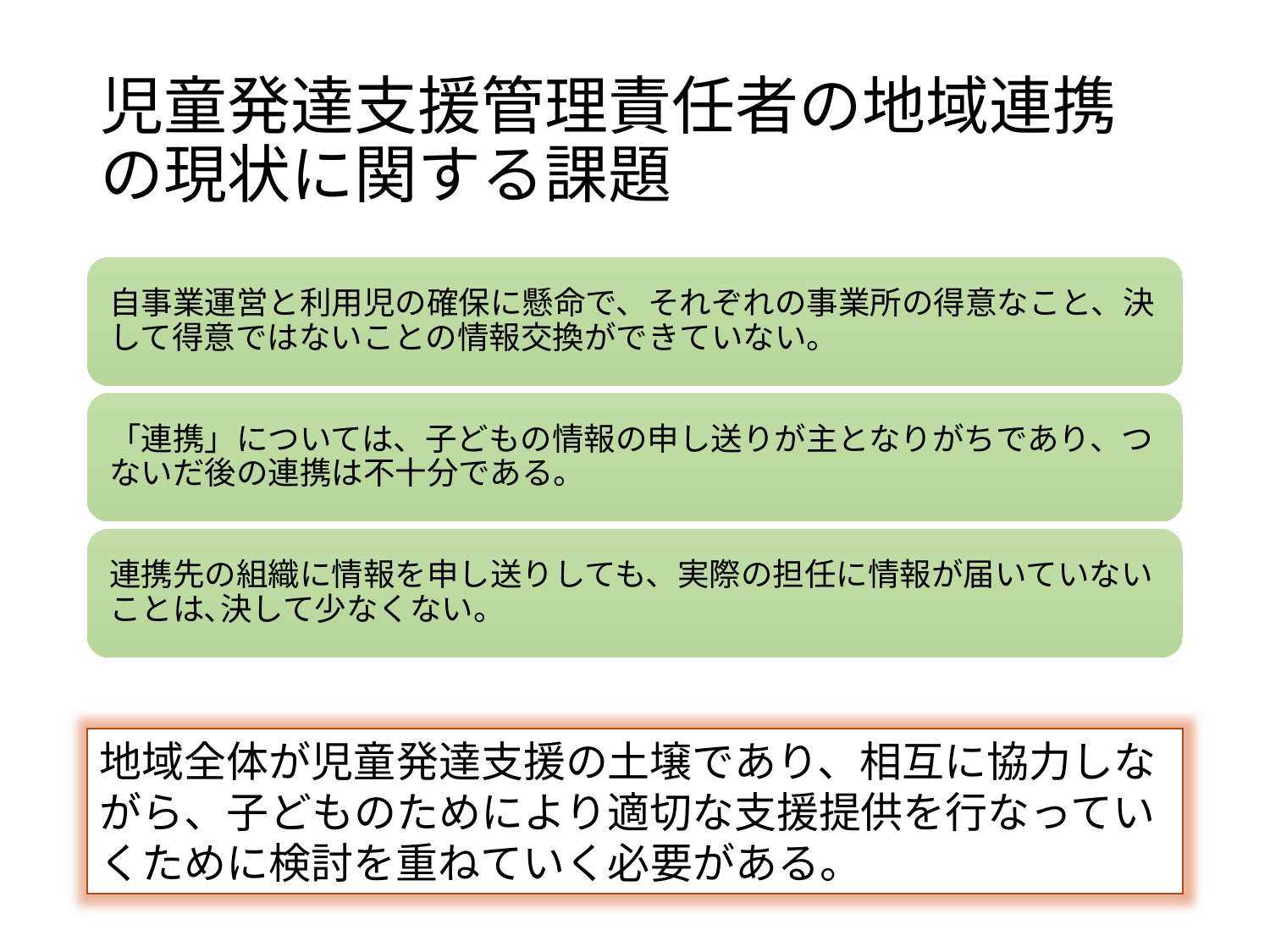

# 児童発達支援管理責任者の地域連携の現状に関する課題
自事業運営と利用児の確保に懸命で、それぞれの事業所の得意なこと、決して得意ではないことの情報交換ができていない。
「連携」については、子どもの情報の申し送りが主となりがちであり、つないだ後の連携は不十分である。
連携先の組織に情報を申し送りしても、実際の担任に情報が届いていないことは､決して少なくない。
地域全体が児童発達支援の土壌であり、相互に協力しながら、子どものためにより適切な支援提供を行なっていくために検討を重ねていく必要がある。